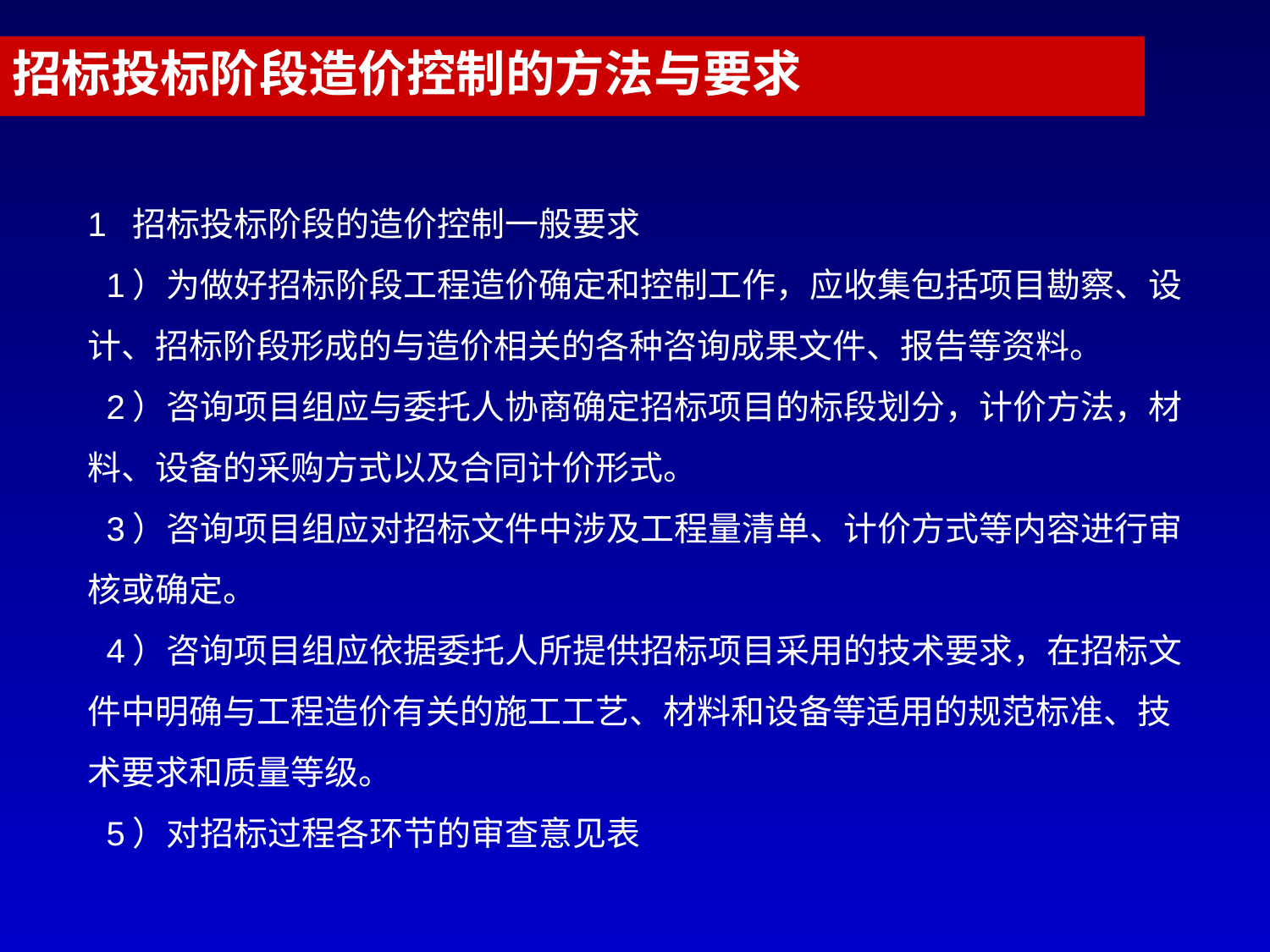

招标投标阶段造价控制的方法与要求
1  招标投标阶段的造价控制一般要求
  1）为做好招标阶段工程造价确定和控制工作，应收集包括项目勘察、设计、招标阶段形成的与造价相关的各种咨询成果文件、报告等资料。
  2）咨询项目组应与委托人协商确定招标项目的标段划分，计价方法，材料、设备的采购方式以及合同计价形式。
  3）咨询项目组应对招标文件中涉及工程量清单、计价方式等内容进行审核或确定。
  4）咨询项目组应依据委托人所提供招标项目采用的技术要求，在招标文件中明确与工程造价有关的施工工艺、材料和设备等适用的规范标准、技术要求和质量等级。
  5）对招标过程各环节的审查意见表
55